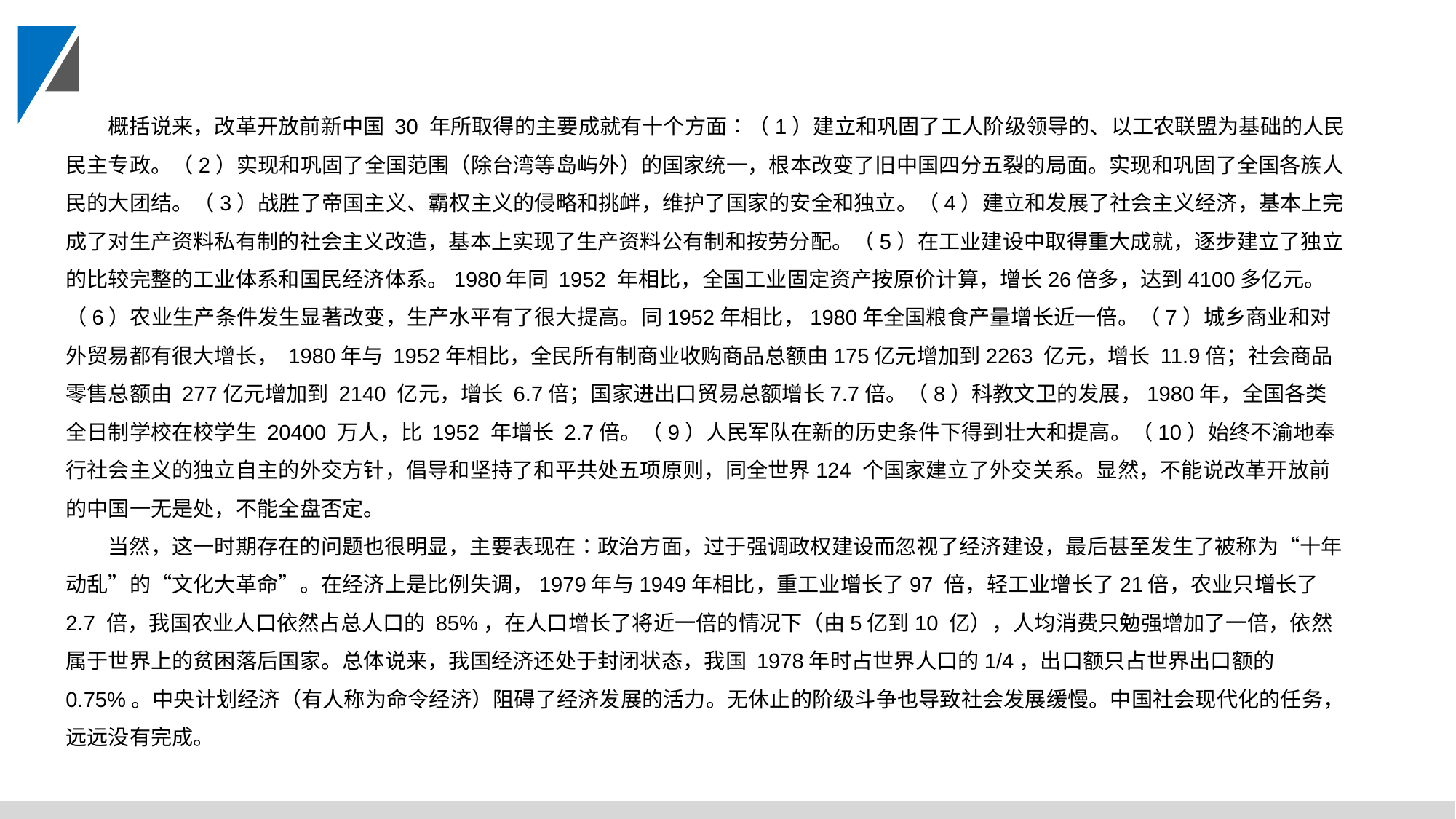

概括说来，改革开放前新中国 30 年所取得的主要成就有十个方面∶（1）建立和巩固了工人阶级领导的、以工农联盟为基础的人民民主专政。（2）实现和巩固了全国范围（除台湾等岛屿外）的国家统一，根本改变了旧中国四分五裂的局面。实现和巩固了全国各族人民的大团结。（3）战胜了帝国主义、霸权主义的侵略和挑衅，维护了国家的安全和独立。（4）建立和发展了社会主义经济，基本上完成了对生产资料私有制的社会主义改造，基本上实现了生产资料公有制和按劳分配。（5）在工业建设中取得重大成就，逐步建立了独立的比较完整的工业体系和国民经济体系。1980年同 1952 年相比，全国工业固定资产按原价计算，增长26倍多，达到4100多亿元。（6）农业生产条件发生显著改变，生产水平有了很大提高。同1952年相比，1980年全国粮食产量增长近一倍。（7）城乡商业和对外贸易都有很大增长， 1980年与 1952年相比，全民所有制商业收购商品总额由175亿元增加到2263 亿元，增长 11.9倍；社会商品零售总额由 277亿元增加到 2140 亿元，增长 6.7倍；国家进出口贸易总额增长7.7倍。（8）科教文卫的发展，1980年，全国各类全日制学校在校学生 20400 万人，比 1952 年增长 2.7倍。（9）人民军队在新的历史条件下得到壮大和提高。（10）始终不渝地奉行社会主义的独立自主的外交方针，倡导和坚持了和平共处五项原则，同全世界124 个国家建立了外交关系。显然，不能说改革开放前的中国一无是处，不能全盘否定。
当然，这一时期存在的问题也很明显，主要表现在∶政治方面，过于强调政权建设而忽视了经济建设，最后甚至发生了被称为“十年动乱”的“文化大革命”。在经济上是比例失调，1979年与1949年相比，重工业增长了97 倍，轻工业增长了21倍，农业只增长了2.7 倍，我国农业人口依然占总人口的 85%，在人口增长了将近一倍的情况下（由5亿到10 亿），人均消费只勉强增加了一倍，依然属于世界上的贫困落后国家。总体说来，我国经济还处于封闭状态，我国 1978年时占世界人口的1/4，出口额只占世界出口额的 0.75%。中央计划经济（有人称为命令经济）阻碍了经济发展的活力。无休止的阶级斗争也导致社会发展缓慢。中国社会现代化的任务，远远没有完成。